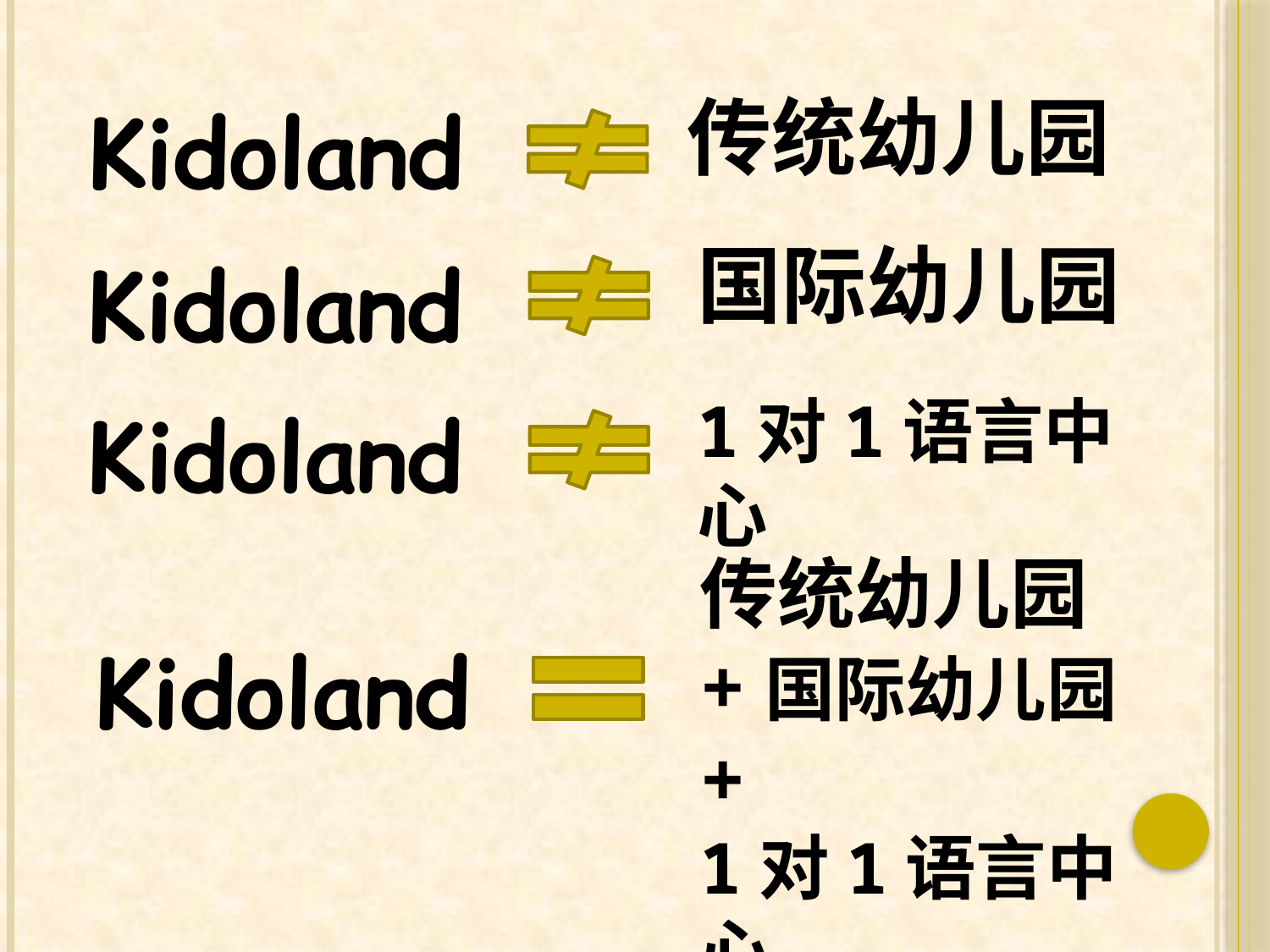

传统幼儿园
Kidoland

国际幼儿园
Kidoland

1对1语言中心
Kidoland

传统幼儿园 +国际幼儿园  +
1对1语言中心

Kidoland